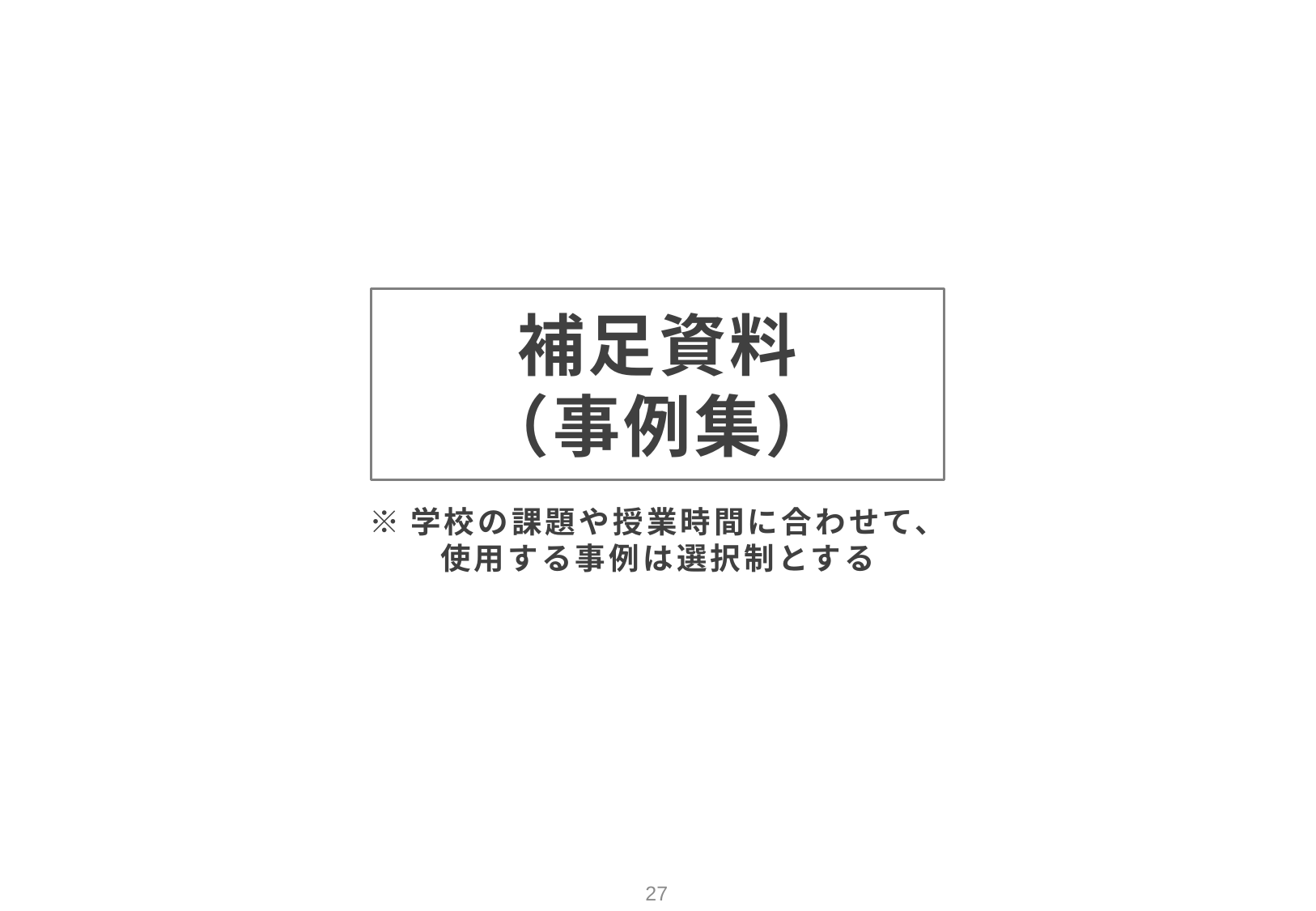

補足資料
（事例集）
※学校の課題や授業時間に合わせて、
使用する事例は選択制とする
27